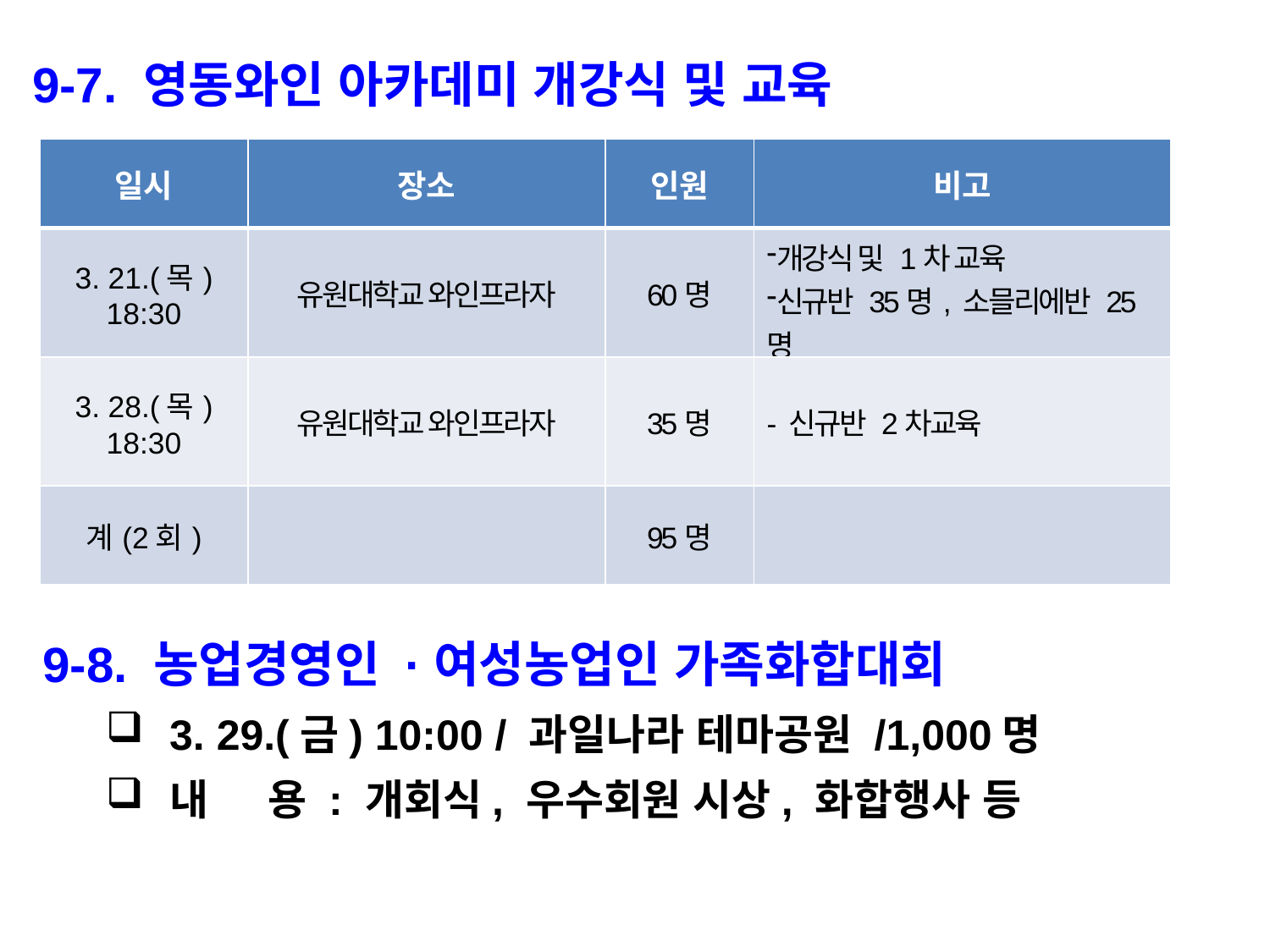

9-7. 영동와인 아카데미 개강식 및 교육

| 일시 | 장소 | 인원 | 비고 |
| --- | --- | --- | --- |
| 3. 21.(목) 18:30 | 유원대학교 와인프라자 | 60명 | 개강식 및 1차 교육 신규반 35명, 소믈리에반 25명 |
| 3. 28.(목) 18:30 | 유원대학교 와인프라자 | 35명 | - 신규반 2차교육 |
| 계(2회) |  | 95명 |  |
9-8. 농업경영인 ·여성농업인 가족화합대회
3. 29.(금) 10:00 / 과일나라 테마공원 /1,000명
내     용 : 개회식, 우수회원 시상, 화합행사 등